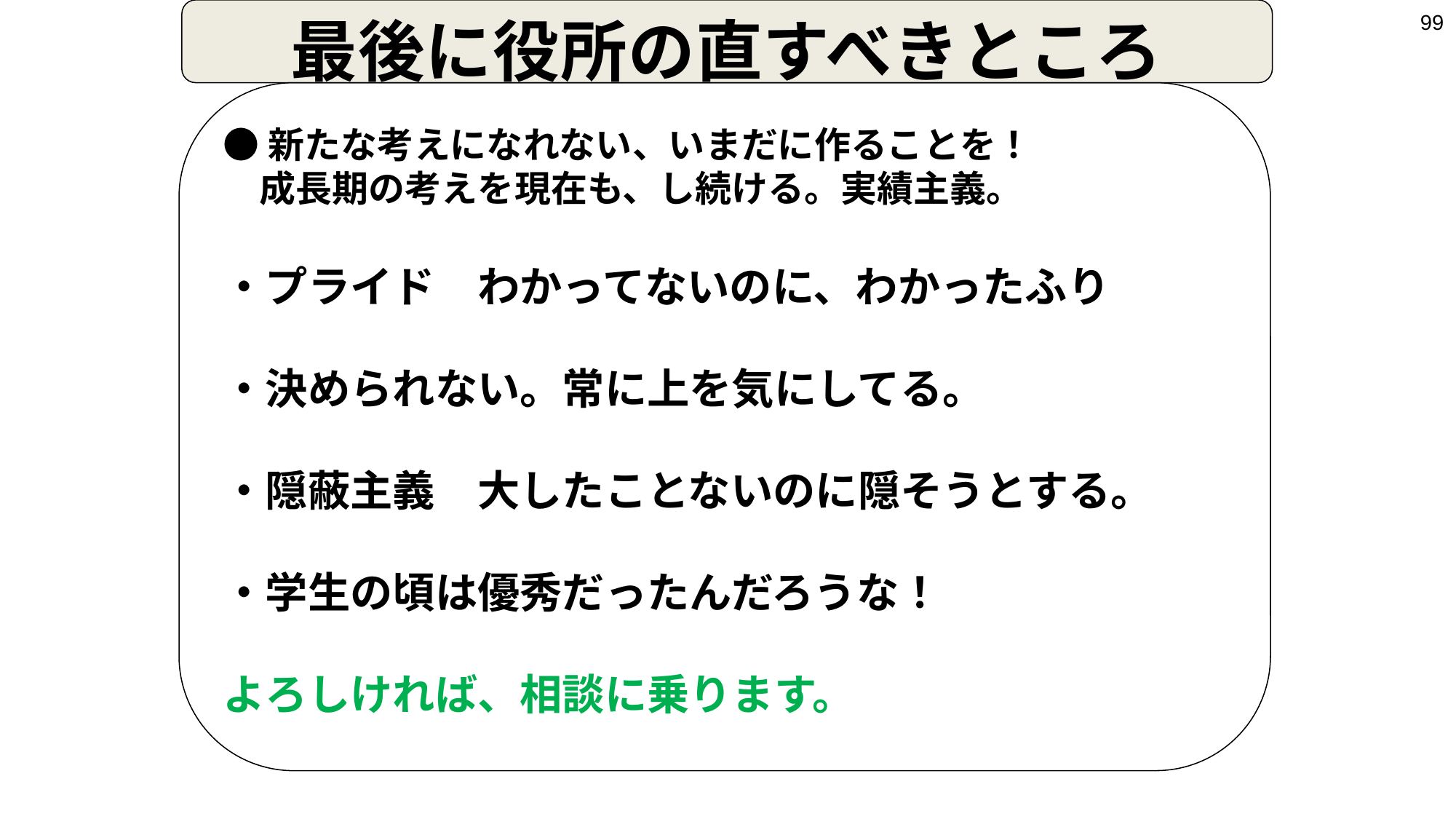

99
最後に役所の直すべきところ
●新たな考えになれない、いまだに作ることを！
　成長期の考えを現在も、し続ける。実績主義。

・プライド　わかってないのに、わかったふり

・決められない。常に上を気にしてる。

・隠蔽主義　大したことないのに隠そうとする。

・学生の頃は優秀だったんだろうな！

よろしければ、相談に乗ります。